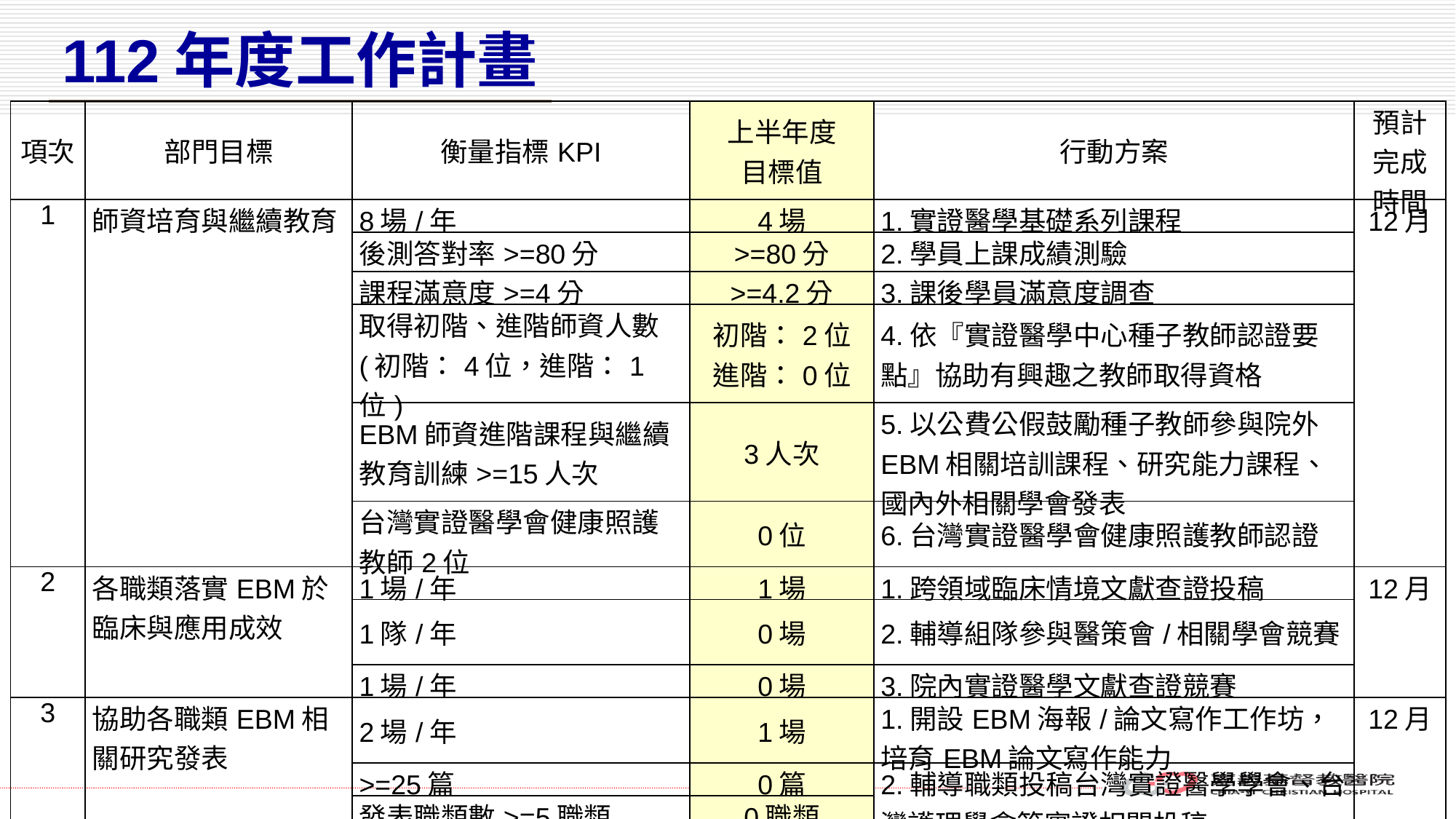

112年度工作計畫
| 項次 | 部門目標 | 衡量指標KPI | 上半年度 目標值 | 行動方案 | 預計完成時間 |
| --- | --- | --- | --- | --- | --- |
| 1 | 師資培育與繼續教育 | 8場/年 | 4場 | 1.實證醫學基礎系列課程 | 12月 |
|  |  | 後測答對率>=80分 | >=80分 | 2.學員上課成績測驗 |  |
|  |  | 課程滿意度>=4分 | >=4.2分 | 3.課後學員滿意度調查 |  |
|  |  | 取得初階、進階師資人數(初階：4位，進階：1位) | 初階：2位 進階：0位 | 4.依『實證醫學中心種子教師認證要點』協助有興趣之教師取得資格 |  |
|  |  | EBM師資進階課程與繼續教育訓練>=15人次 | 3人次 | 5.以公費公假鼓勵種子教師參與院外EBM相關培訓課程、研究能力課程、國內外相關學會發表 |  |
|  |  | 台灣實證醫學會健康照護教師2位 | 0位 | 6.台灣實證醫學會健康照護教師認證 |  |
| 2 | 各職類落實EBM於臨床與應用成效 | 1場/年 | 1場 | 1.跨領域臨床情境文獻查證投稿 | 12月 |
|  |  | 1隊/年 | 0場 | 2.輔導組隊參與醫策會/相關學會競賽 |  |
|  |  | 1場/年 | 0場 | 3.院內實證醫學文獻查證競賽 |  |
| 3 | 協助各職類EBM相關研究發表 | 2場/年 | 1場 | 1.開設EBM海報/論文寫作工作坊，培育EBM論文寫作能力 | 12月 |
|  |  | >=25篇 | 0篇 | 2.輔導職類投稿台灣實證醫學學會、台灣護理學會等實證相關投稿 |  |
|  |  | 發表職類數>=5職類 | 0職類 |  |  |